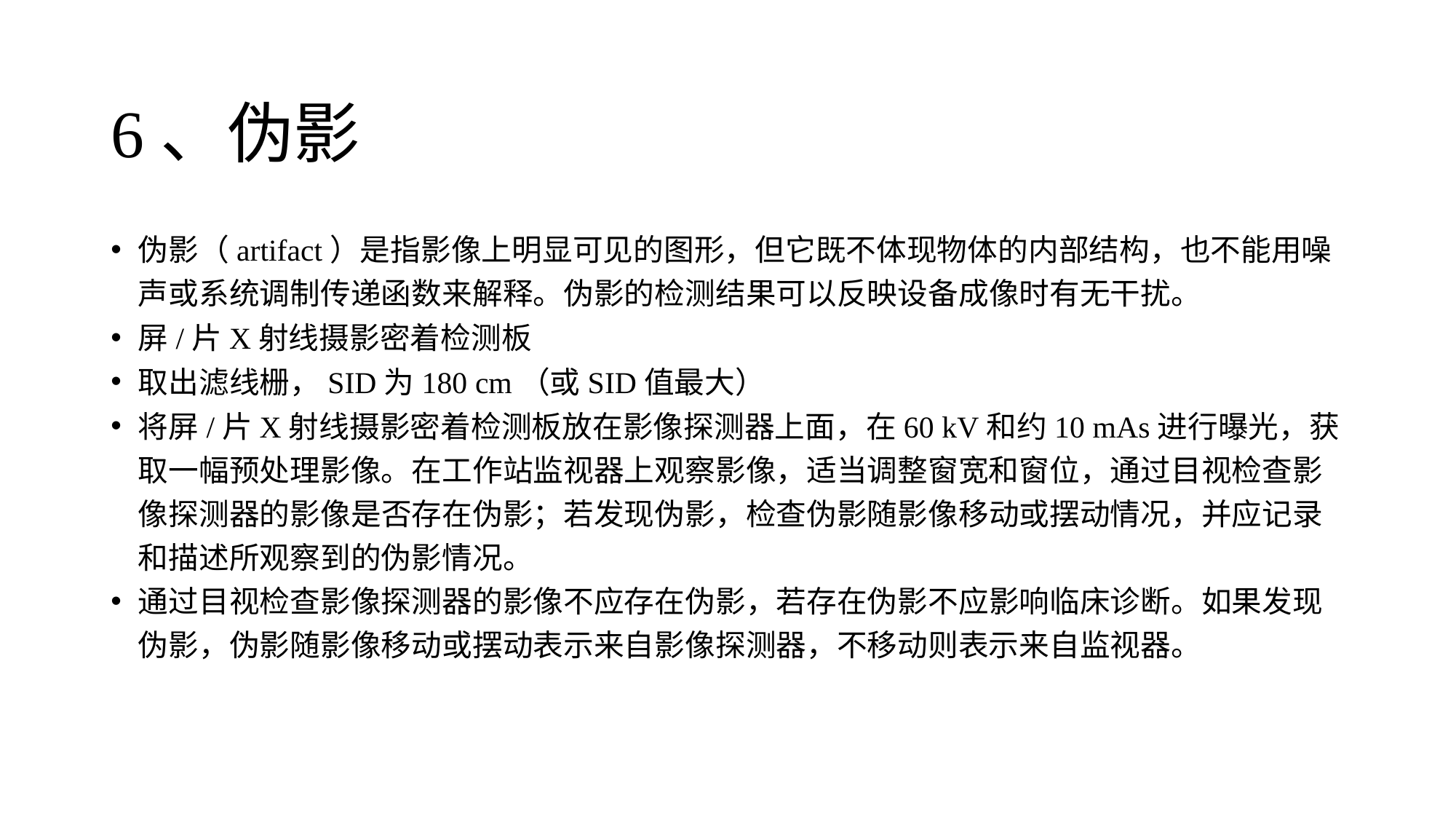

# 6、伪影
伪影（artifact）是指影像上明显可见的图形，但它既不体现物体的内部结构，也不能用噪声或系统调制传递函数来解释。伪影的检测结果可以反映设备成像时有无干扰。
屏/片X射线摄影密着检测板
取出滤线栅，SID为180 cm（或SID值最大）
将屏/片X射线摄影密着检测板放在影像探测器上面，在60 kV和约10 mAs进行曝光，获取一幅预处理影像。在工作站监视器上观察影像，适当调整窗宽和窗位，通过目视检查影像探测器的影像是否存在伪影；若发现伪影，检查伪影随影像移动或摆动情况，并应记录和描述所观察到的伪影情况。
通过目视检查影像探测器的影像不应存在伪影，若存在伪影不应影响临床诊断。如果发现伪影，伪影随影像移动或摆动表示来自影像探测器，不移动则表示来自监视器。